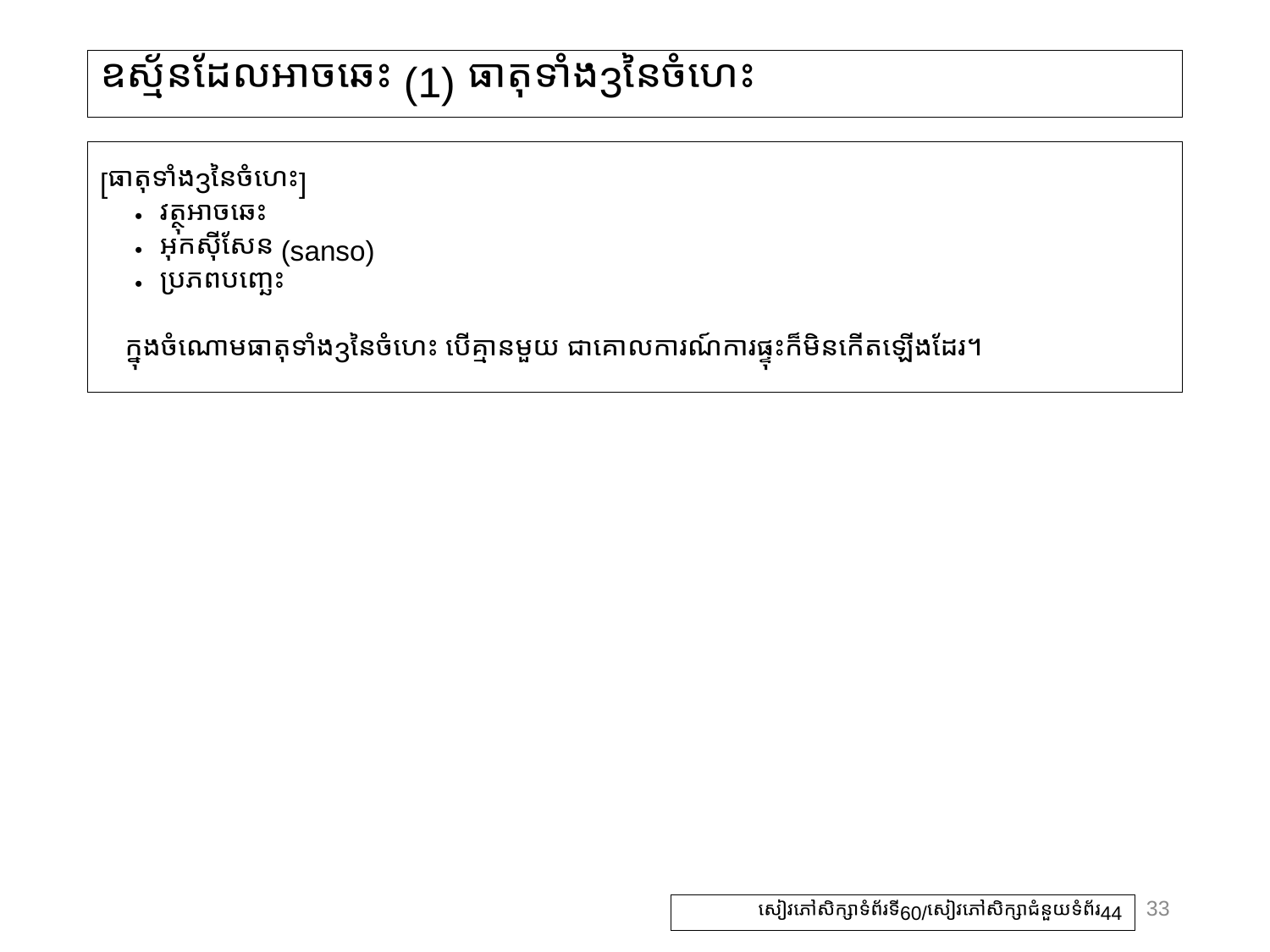

# ឧស្ម័នដែលអាចឆេះ (1) ធាតុទាំង3នៃចំហេះ
[ធាតុទាំង3នៃចំហេះ]
・វត្ថុអាចឆេះ
・អុកស៊ីសែន​ (sanso)
・ប្រភពបញ្ឆេះ

ក្នុងចំណោមធាតុទាំង3នៃចំហេះ បើគ្មានមួយ ជាគោលការណ៍ការផ្ទុះក៏មិនកើតឡើងដែរ។
33
សៀវភៅសិក្សាទំព័រទី60/សៀវភៅសិក្សាជំនួយទំព័រ44